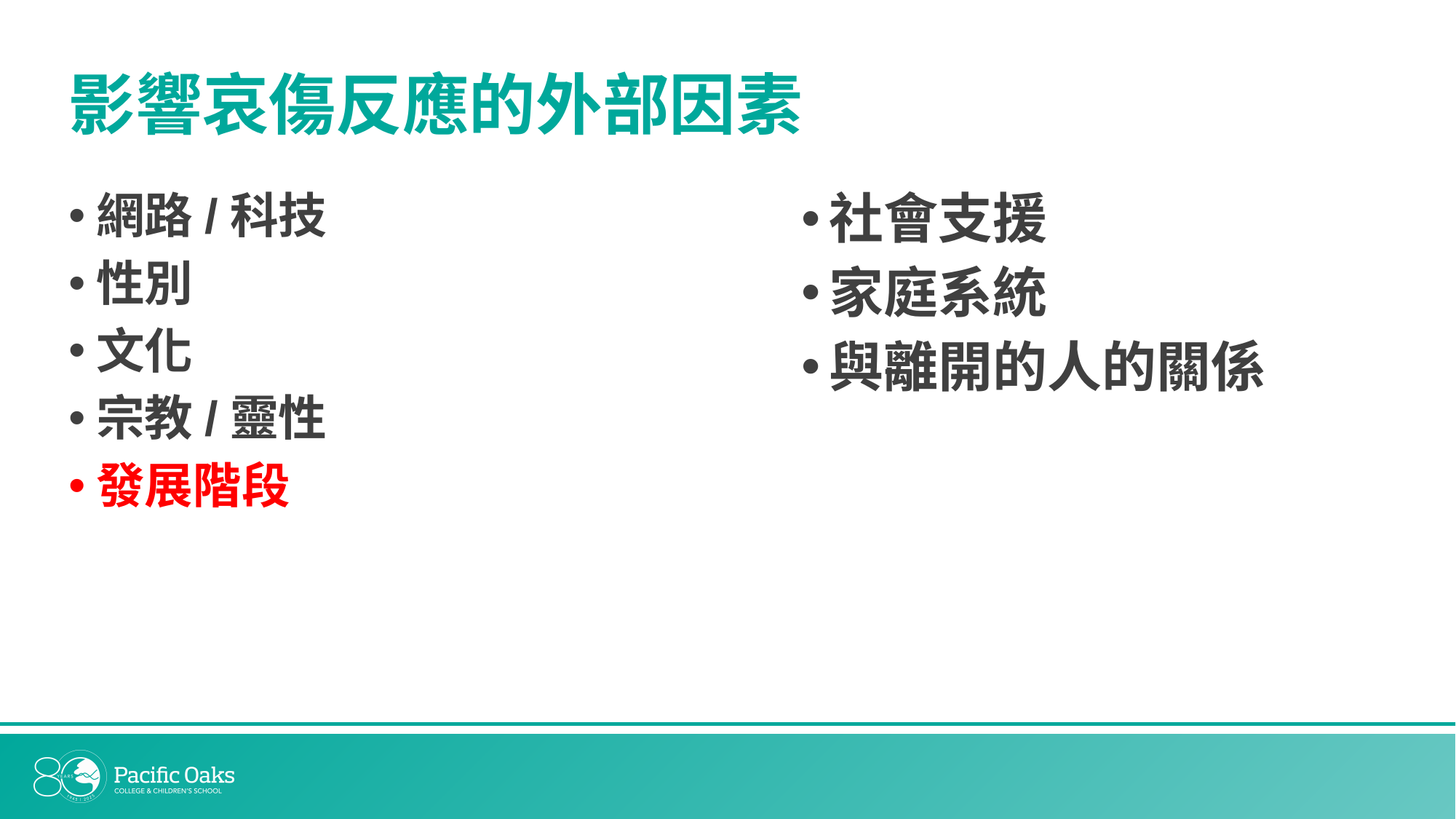

# 影響哀傷反應的外部因素
網路/科技
性別
文化
宗教/靈性
發展階段
社會支援
家庭系統
與離開的人的關係